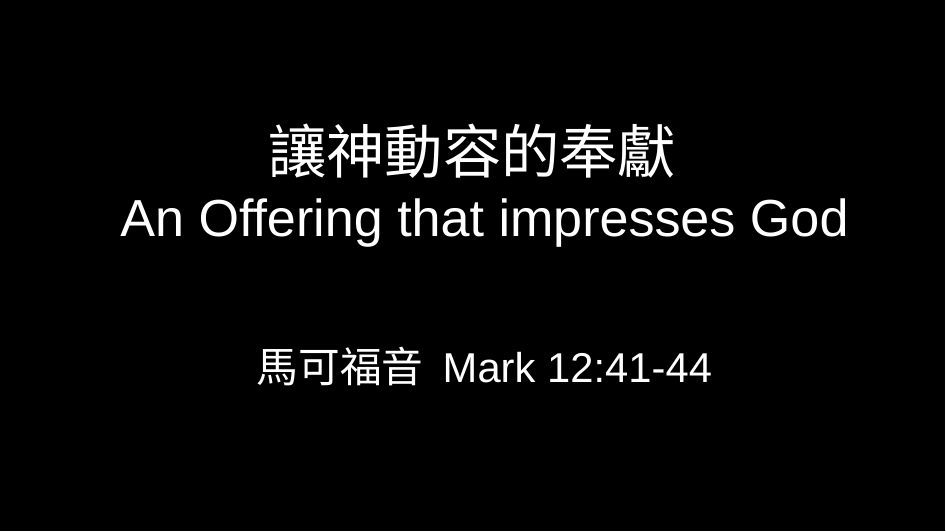

# 讓神動容的奉獻 An Offering that impresses God
馬可福音 Mark 12:41-44